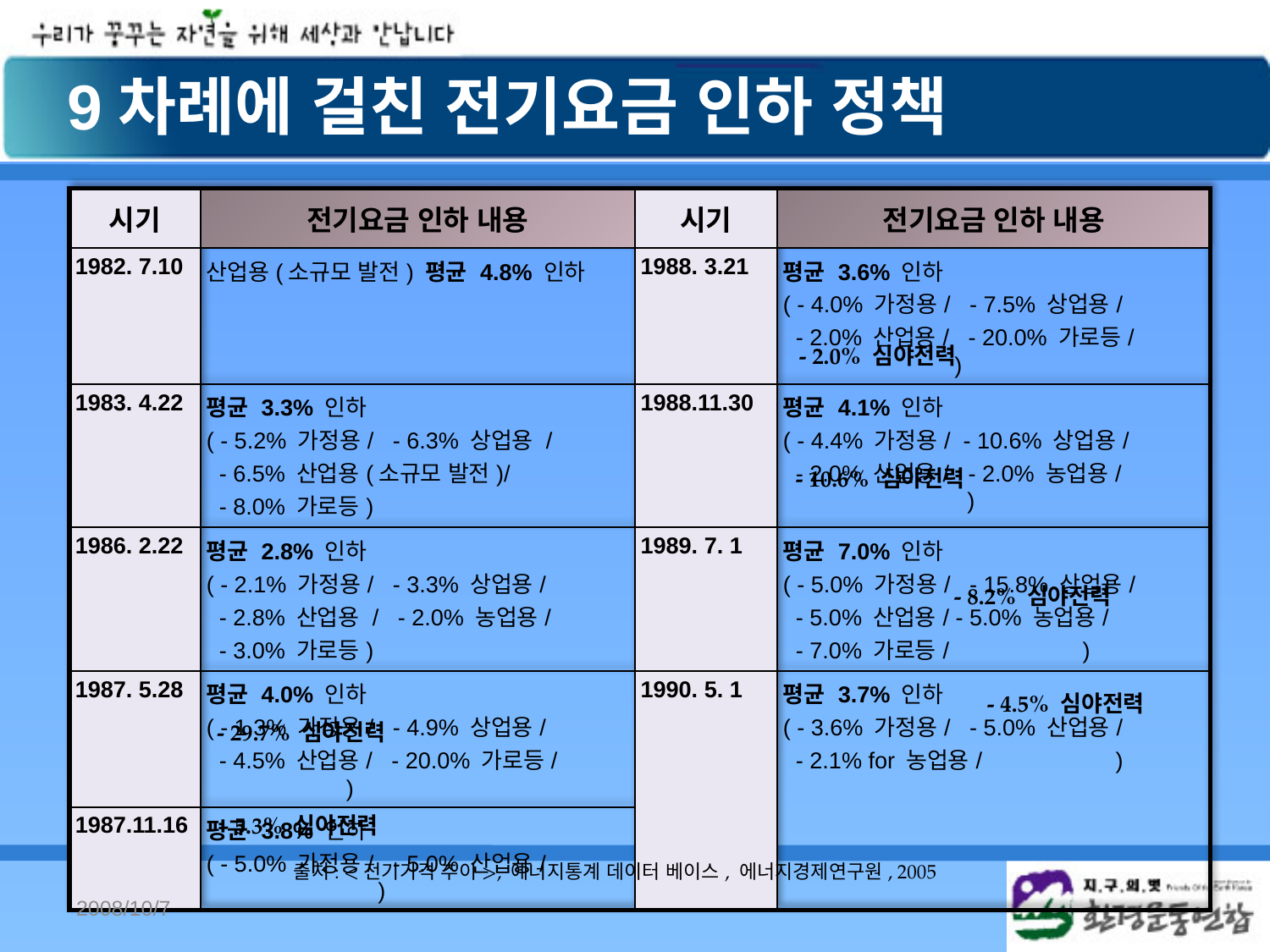

9차례에 걸친 전기요금 인하 정책
| 시기 | 전기요금 인하 내용 | 시기 | 전기요금 인하 내용 |
| --- | --- | --- | --- |
| 1982. 7.10 | 산업용(소규모 발전) 평균 4.8% 인하 | 1988. 3.21 | 평균 3.6% 인하 ( - 4.0% 가정용/   - 7.5% 상업용/   - 2.0% 산업용/   - 20.0% 가로등/   ) |
| 1983. 4.22 | 평균 3.3% 인하 ( - 5.2% 가정용/   - 6.3% 상업용 /   - 6.5% 산업용(소규모 발전)/   - 8.0% 가로등) | 1988.11.30 | 평균 4.1% 인하 ( - 4.4% 가정용/  - 10.6% 상업용/ - 2.0% 산업용/   - 2.0% 농업용/ ) |
| 1986. 2.22 | 평균 2.8% 인하 ( - 2.1% 가정용/   - 3.3% 상업용/   - 2.8% 산업용 /   - 2.0% 농업용/   - 3.0% 가로등) | 1989. 7. 1 | 평균 7.0% 인하 ( - 5.0% 가정용/   - 15.8% 상업용/   - 5.0% 산업용/ - 5.0% 농업용/ - 7.0% 가로등/ ) |
| 1987. 5.28 | 평균 4.0% 인하 ( - 1.3% 가정용/   - 4.9% 상업용/ - 4.5% 산업용/   - 20.0% 가로등/ ) | 1990. 5. 1 | 평균 3.7% 인하 ( - 3.6% 가정용/   - 5.0% 산업용/ - 2.1% for 농업용/ ) |
| 1987.11.16 | 평균 3.8% 인하 ( - 5.0% 가정용/   - 5.0% 산업용/   ) |  |  |
 - 2.0% 심야전력
 - 10.6% 심야전력
 - 8.2% 심야전력
 - 4.5% 심야전력
 - 29.7% 심야전력
 - 5.3% 심야전력
출처: <전기가격 추이>, 에너지통계 데이터 베이스, 에너지경제연구원, 2005
2008/10/7